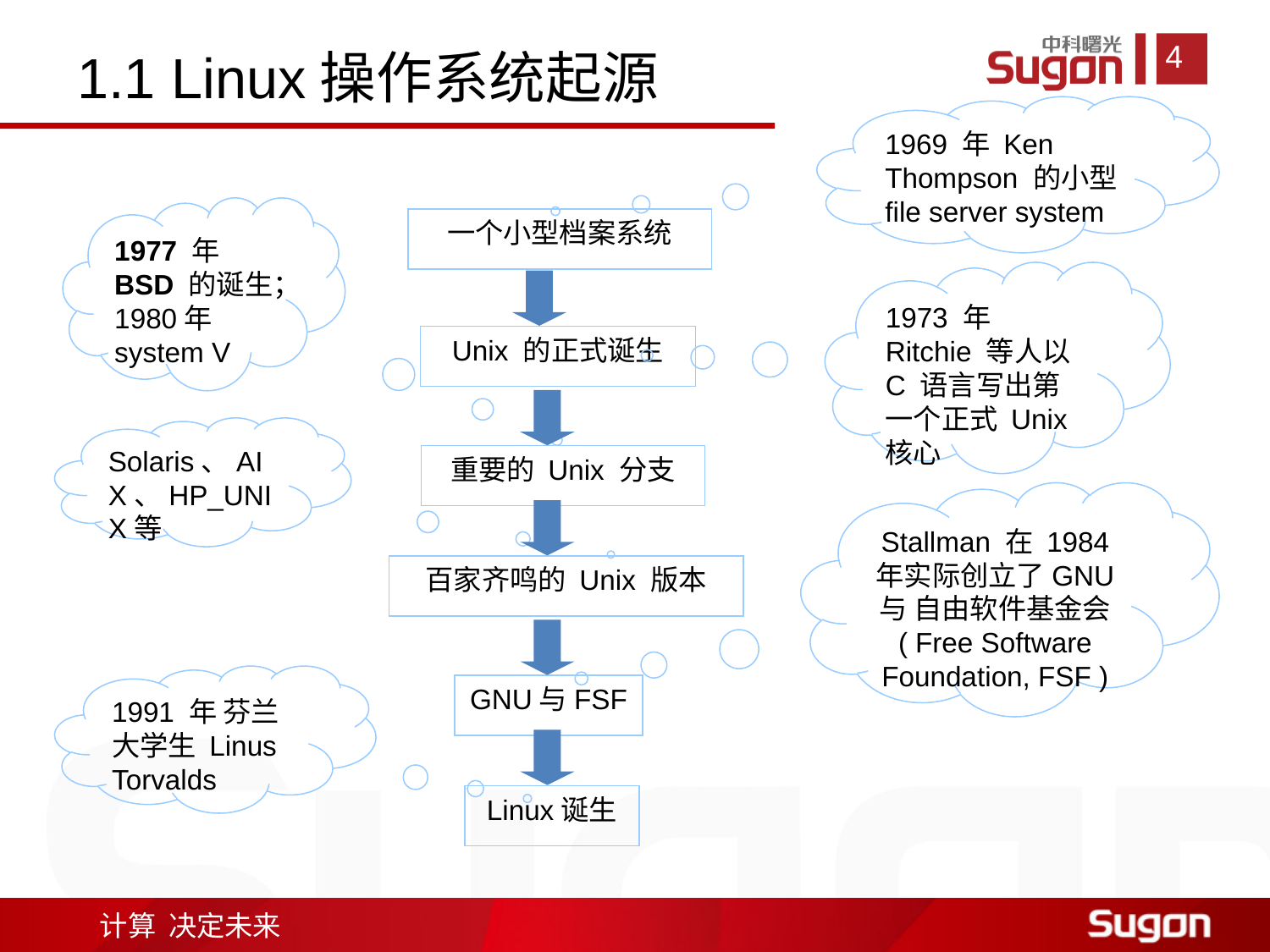

1.1 Linux操作系统起源
1969 年 Ken Thompson 的小型 file server system
1977 年 BSD 的诞生；1980年 system V
一个小型档案系统
1973 年 Ritchie 等人以 C 语言写出第一个正式 Unix 核心

Unix 的正式诞生

Solaris、AIX、HP_UNIX等
重要的 Unix 分支
Stallman 在 1984 年实际创立了GNU 与 自由软件基金会 ( Free Software Foundation, FSF )

百家齐鸣的 Unix 版本

1991 年 芬兰大学生 Linus Torvalds
GNU与FSF

Linux诞生